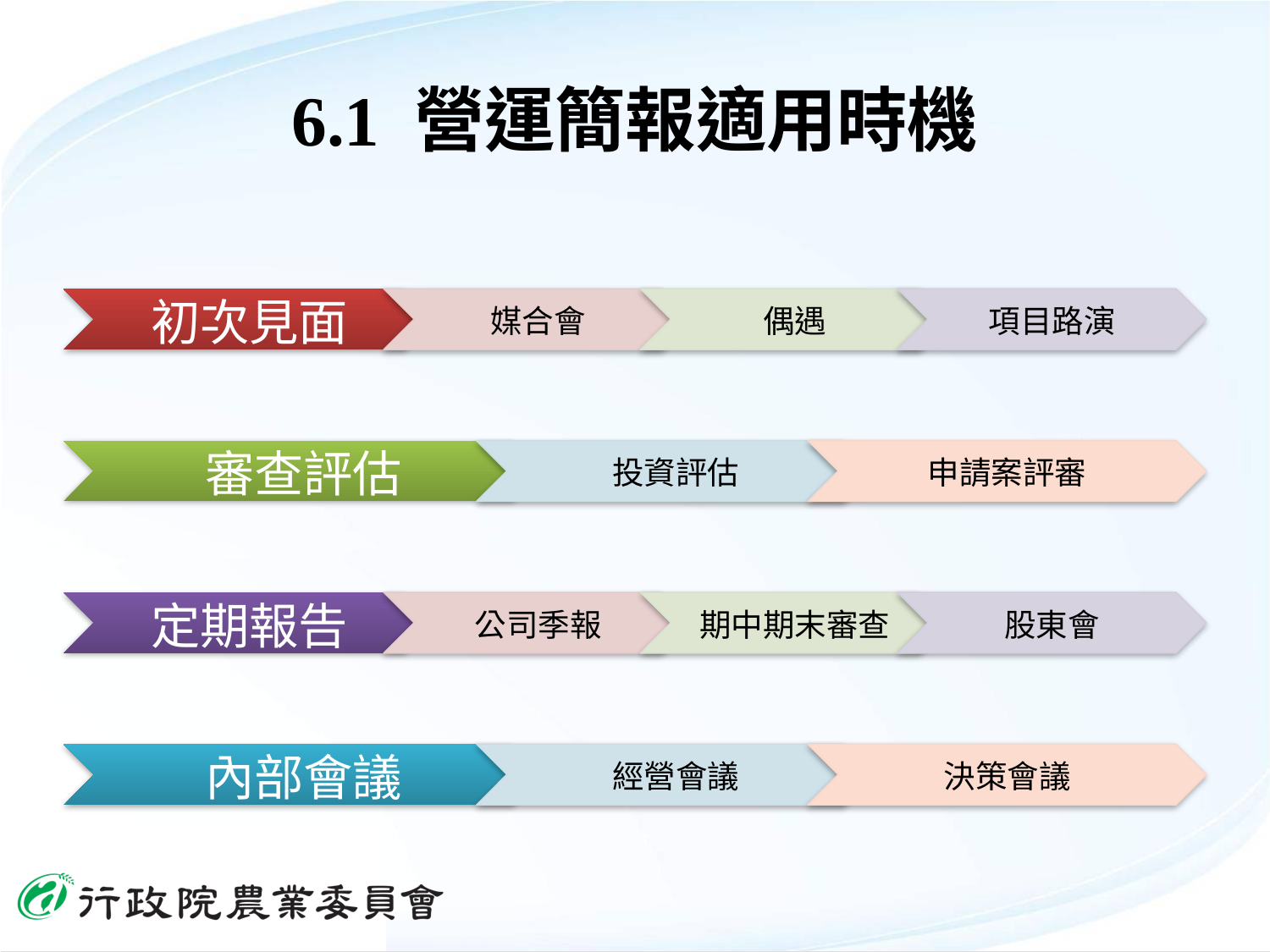

# 6.1 營運簡報適用時機
初次見面
媒合會
偶遇
審查評估
投資評估
申請案評審
定期報告
公司季報
期中期末審查
項目路演
股東會
內部會議
經營會議
決策會議